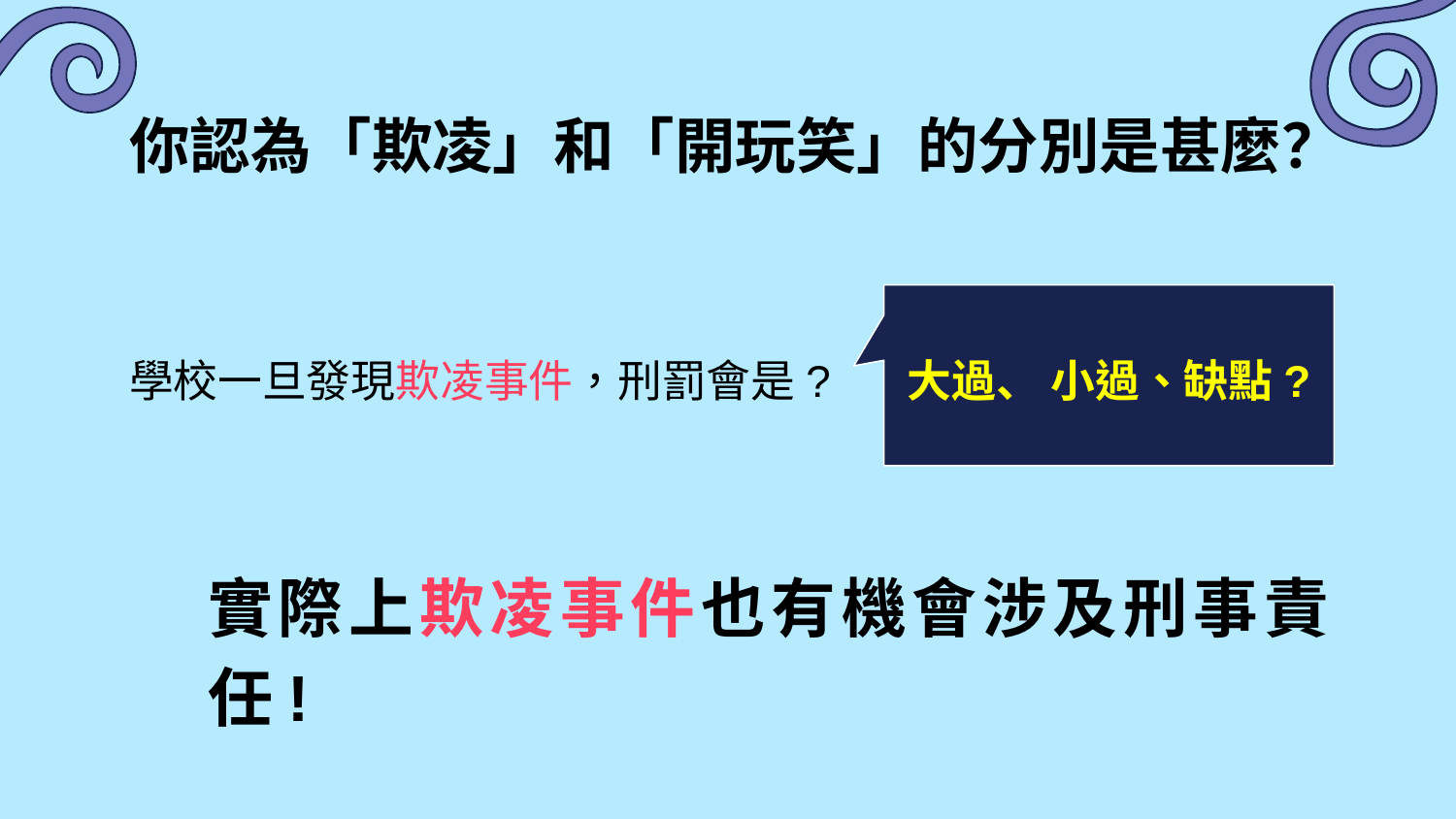

# 你認為「欺凌」和「開玩笑」的分別是甚麼？
大過、 小過、缺點?
學校一旦發現欺凌事件，刑罰會是?
實際上欺凌事件也有機會涉及刑事責任!